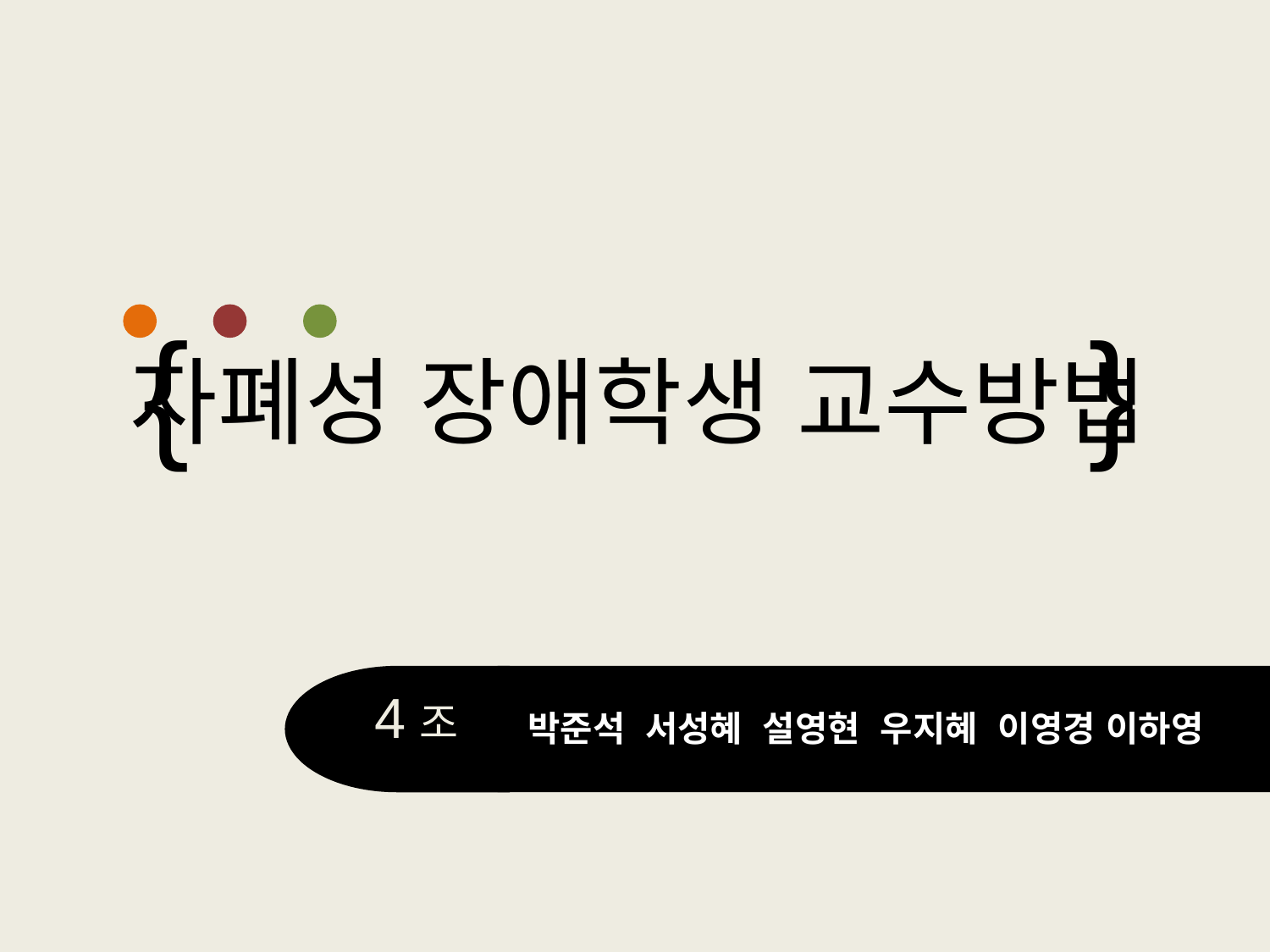

{                       }

자폐성 장애학생 교수방법

4조
박준석  서성혜  설영현  우지혜  이영경 이하영